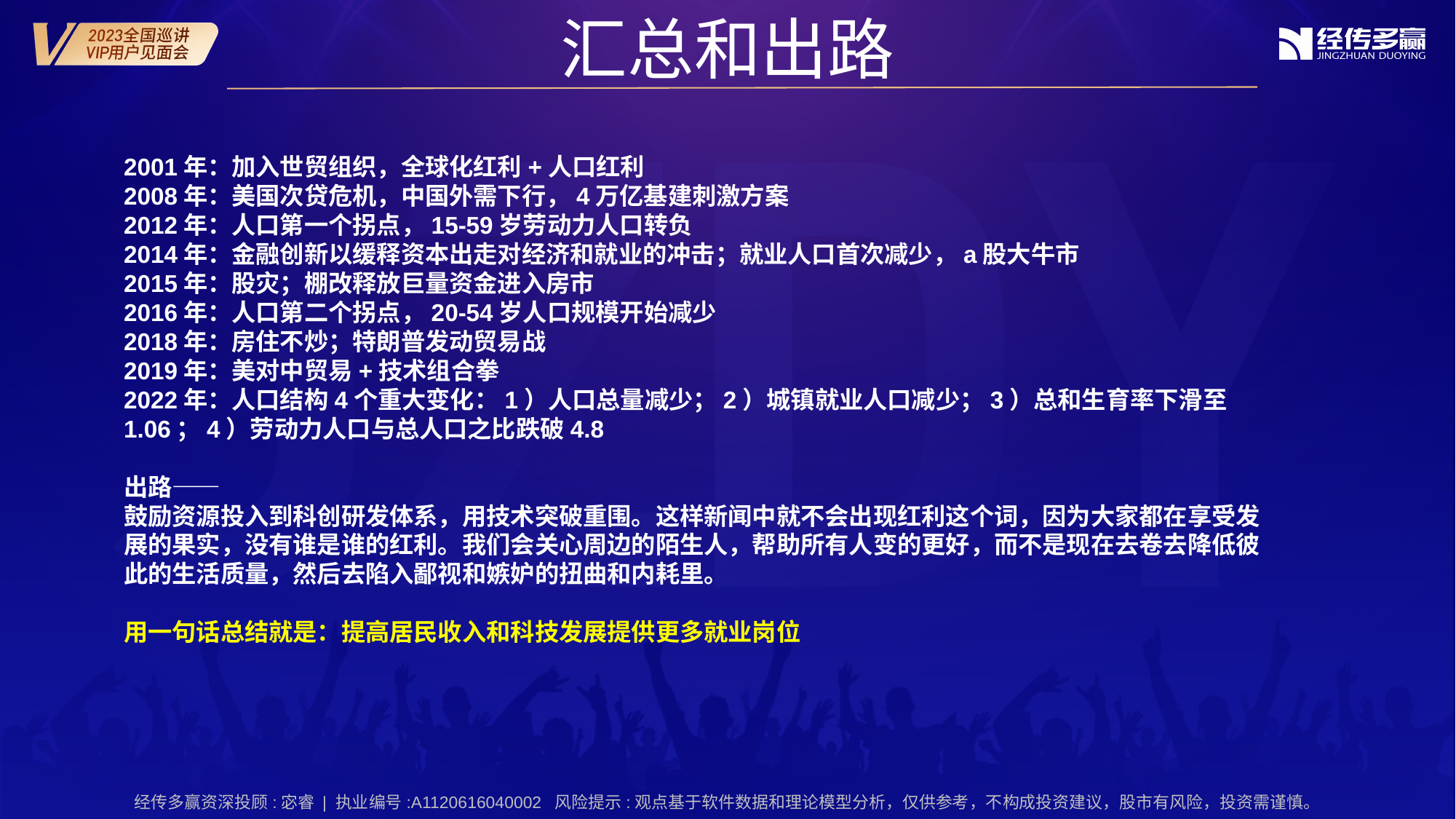

汇总和出路
2001年：加入世贸组织，全球化红利+人口红利
2008年：美国次贷危机，中国外需下行，4万亿基建刺激方案
2012年：人口第一个拐点，15-59岁劳动力人口转负
2014年：金融创新以缓释资本出走对经济和就业的冲击；就业人口首次减少，a股大牛市
2015年：股灾；棚改释放巨量资金进入房市
2016年：人口第二个拐点，20-54岁人口规模开始减少
2018年：房住不炒；特朗普发动贸易战
2019年：美对中贸易+技术组合拳
2022年：人口结构4个重大变化：1）人口总量减少；2）城镇就业人口减少；3）总和生育率下滑至1.06；4）劳动力人口与总人口之比跌破4.8

出路——
鼓励资源投入到科创研发体系，用技术突破重围。这样新闻中就不会出现红利这个词，因为大家都在享受发展的果实，没有谁是谁的红利。我们会关心周边的陌生人，帮助所有人变的更好，而不是现在去卷去降低彼此的生活质量，然后去陷入鄙视和嫉妒的扭曲和内耗里。

用一句话总结就是：提高居民收入和科技发展提供更多就业岗位